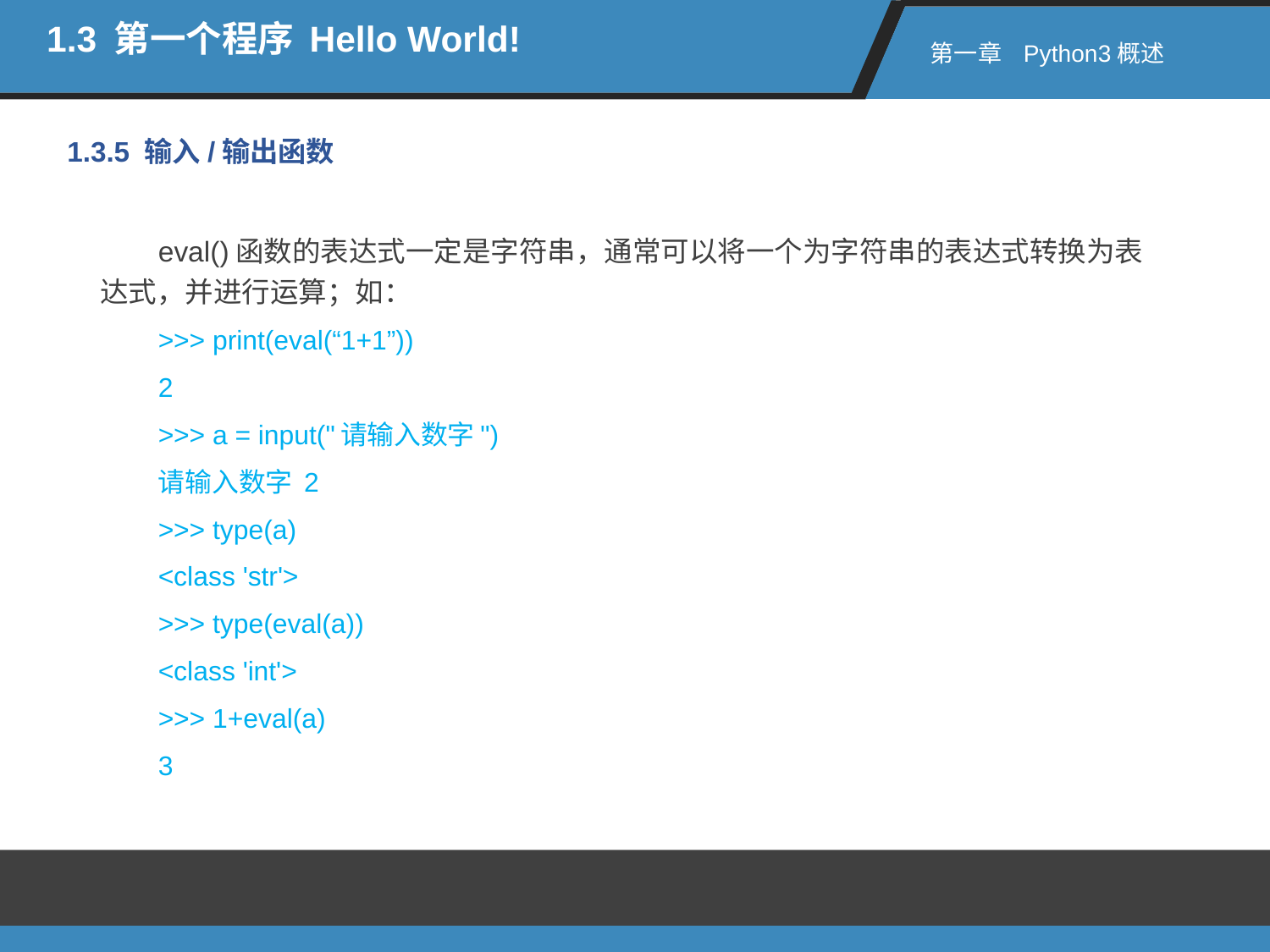

1.3 第一个程序 Hello World!
第一章   Python3概述
1.3.5 输入/输出函数
eval()函数的表达式一定是字符串，通常可以将一个为字符串的表达式转换为表达式，并进行运算；如：
>>> print(eval(“1+1”))
2
>>> a = input("请输入数字")
请输入数字 2
>>> type(a)
<class 'str'>
>>> type(eval(a))
<class 'int'>
>>> 1+eval(a)
3